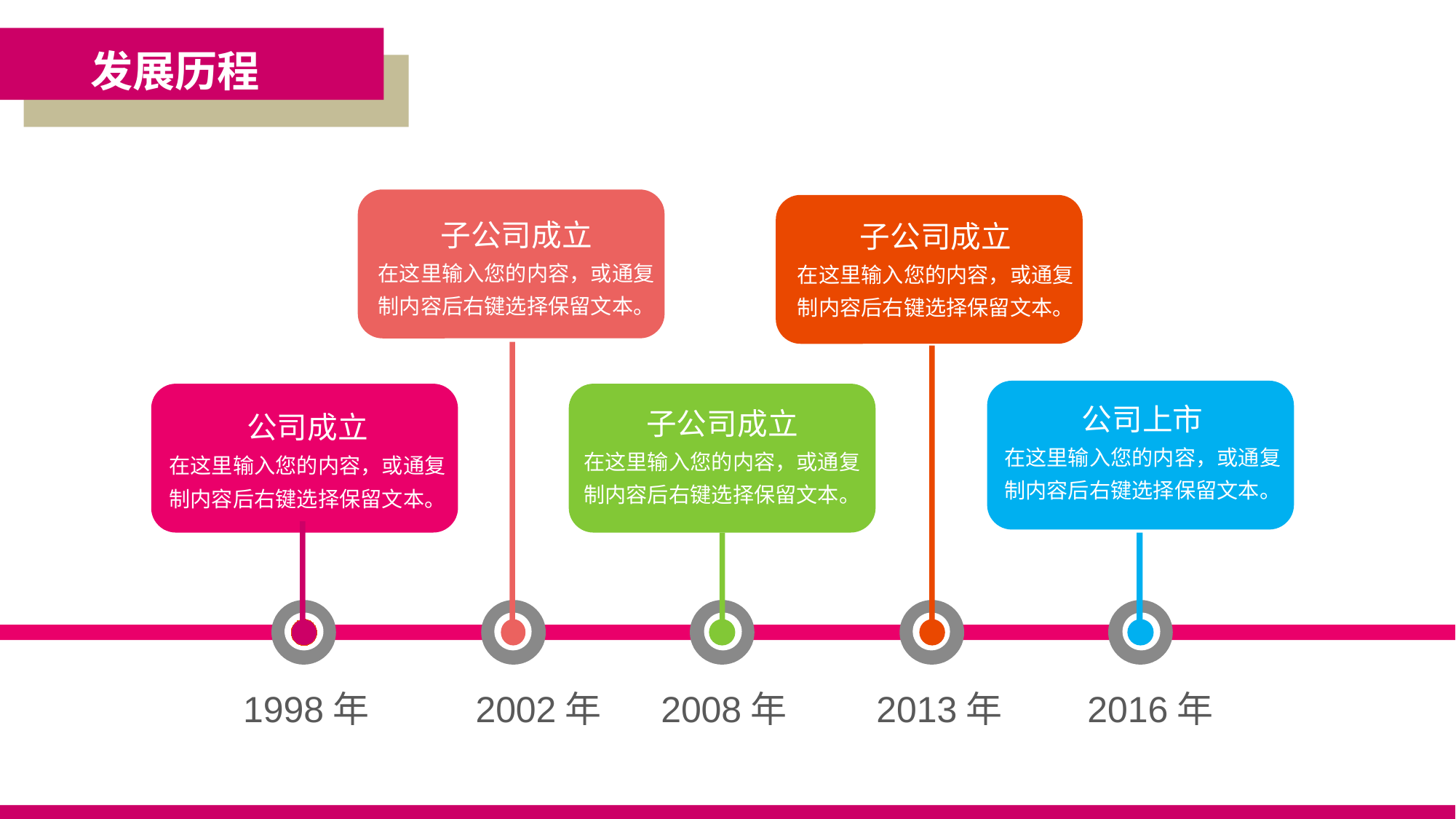

发展历程

子公司成立
在这里输入您的内容，或通复制内容后右键选择保留文本。
子公司成立
在这里输入您的内容，或通复制内容后右键选择保留文本。

公司上市
在这里输入您的内容，或通复制内容后右键选择保留文本。
子公司成立
在这里输入您的内容，或通复制内容后右键选择保留文本。
公司成立
在这里输入您的内容，或通复制内容后右键选择保留文本。

1998年
2002年
2008年
2013年
2016年